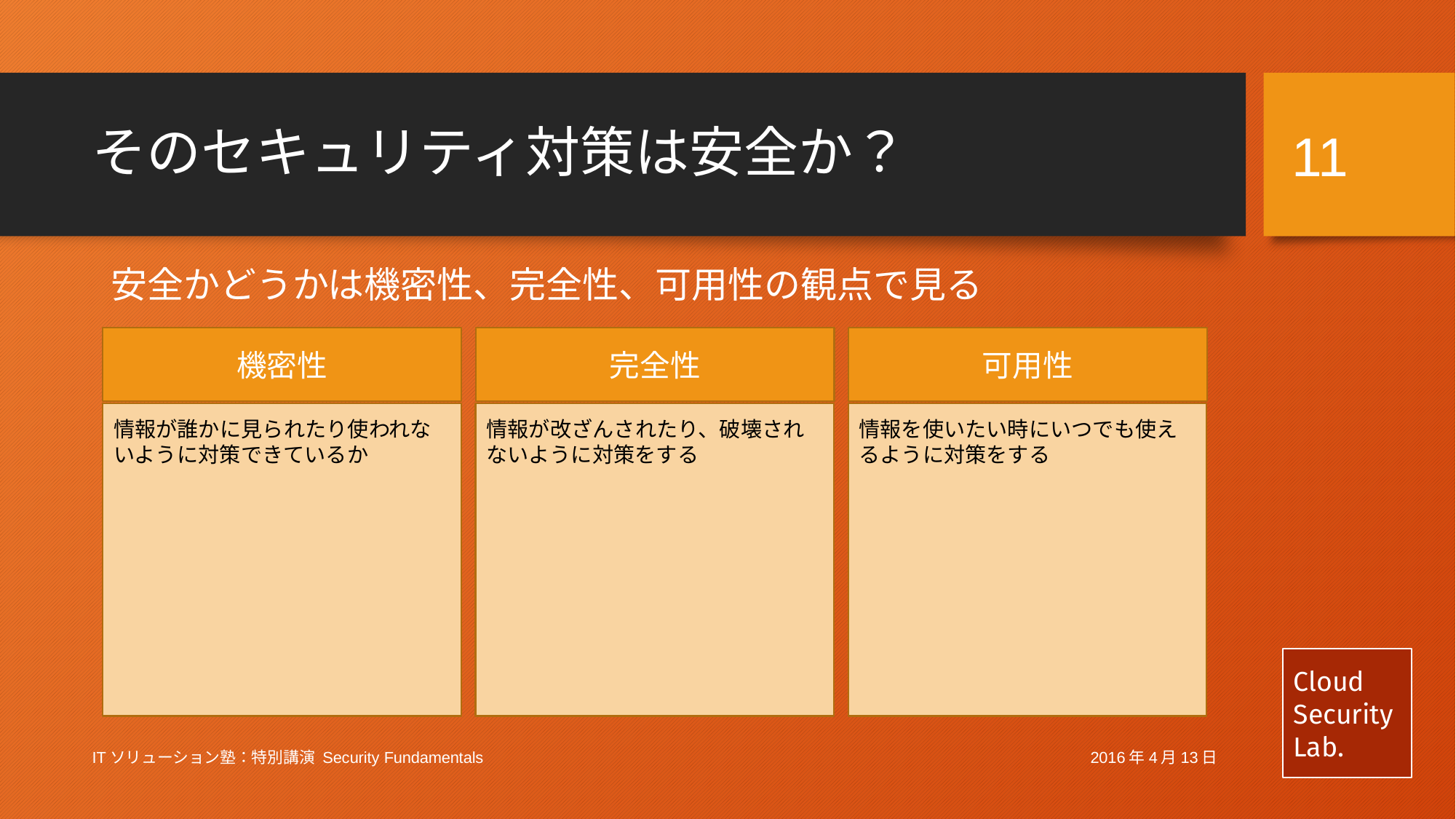

11
# そのセキュリティ対策は安全か？
安全かどうかは機密性、完全性、可用性の観点で見る
機密性
完全性
可用性
情報が誰かに見られたり使われないように対策できているか
情報が改ざんされたり、破壊されないように対策をする
情報を使いたい時にいつでも使えるように対策をする
2016年4月13日
ITソリューション塾：特別講演 Security Fundamentals